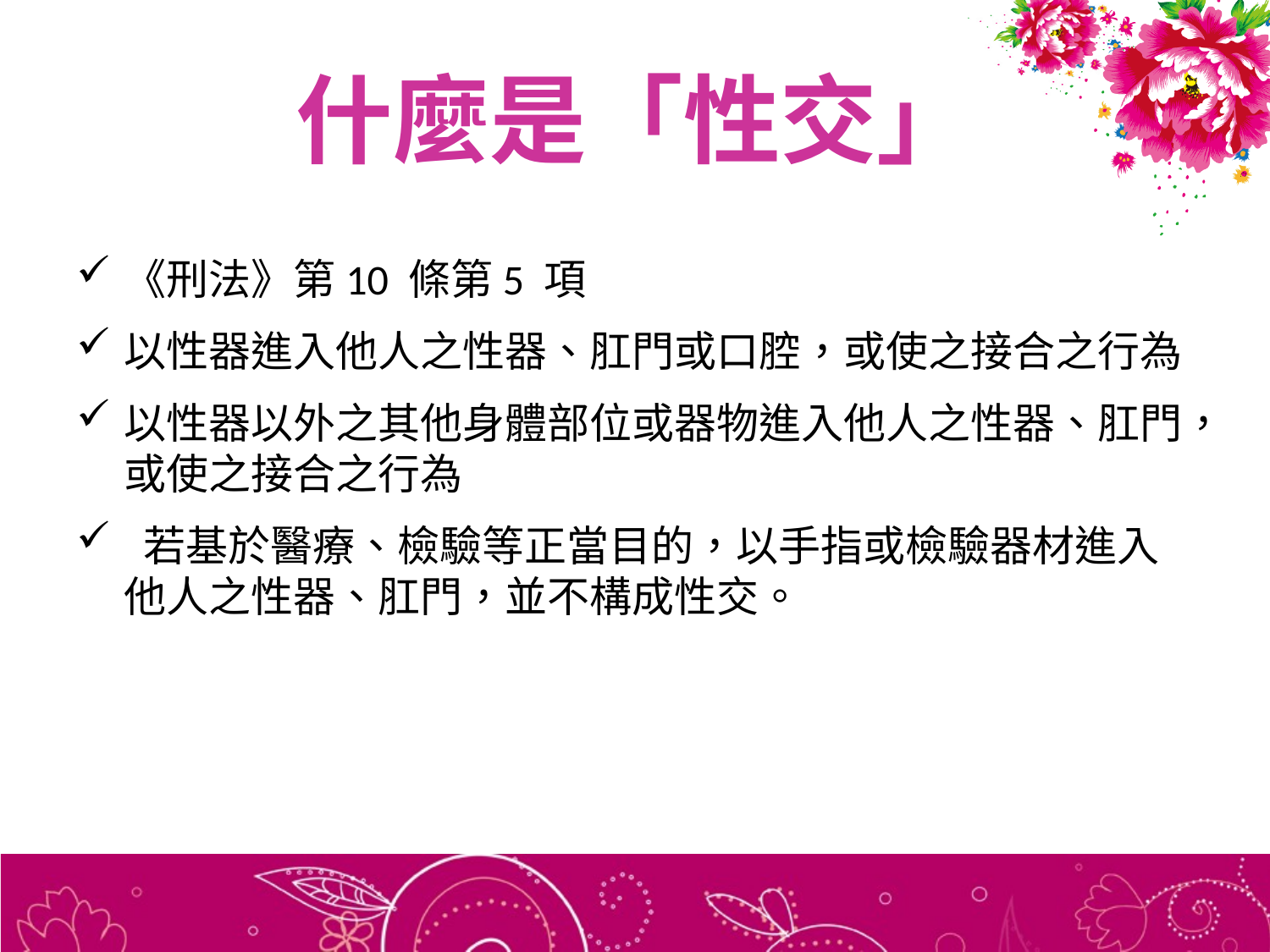

# 什麼是「性交」
《刑法》第10 條第5 項
以性器進入他人之性器、肛門或口腔，或使之接合之行為
以性器以外之其他身體部位或器物進入他人之性器、肛門，或使之接合之行為
 若基於醫療、檢驗等正當目的，以手指或檢驗器材進入他人之性器、肛門，並不構成性交。